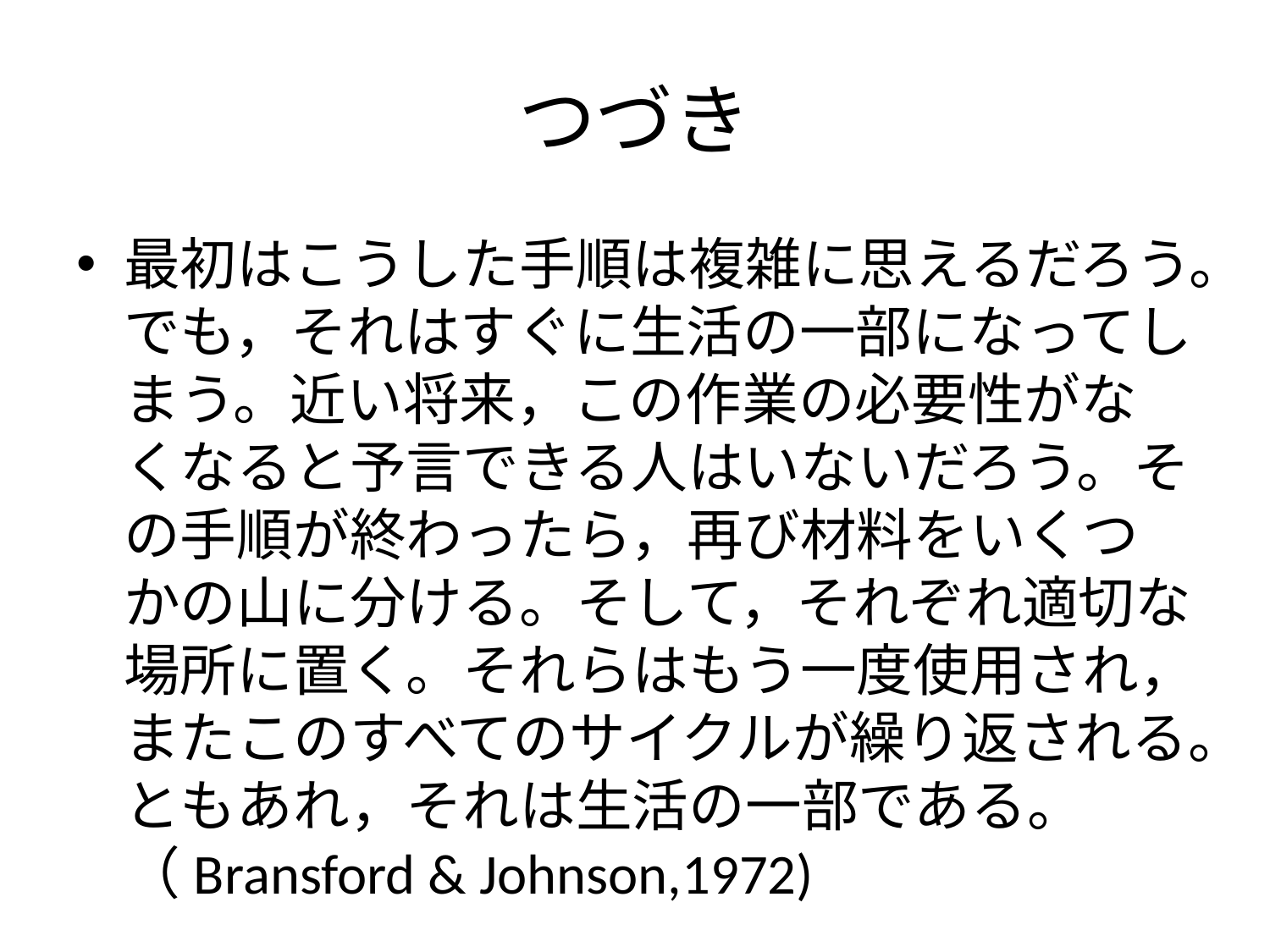

# つづき
最初はこうした手順は複雑に思えるだろう。でも，それはすぐに生活の一部になってしまう。近い将来，この作業の必要性がなくなると予言できる人はいないだろう。その手順が終わったら，再び材料をいくつかの山に分ける。そして，それぞれ適切な場所に置く。それらはもう一度使用され，またこのすべてのサイクルが繰り返される。ともあれ，それは生活の一部である。（Bransford & Johnson,1972)